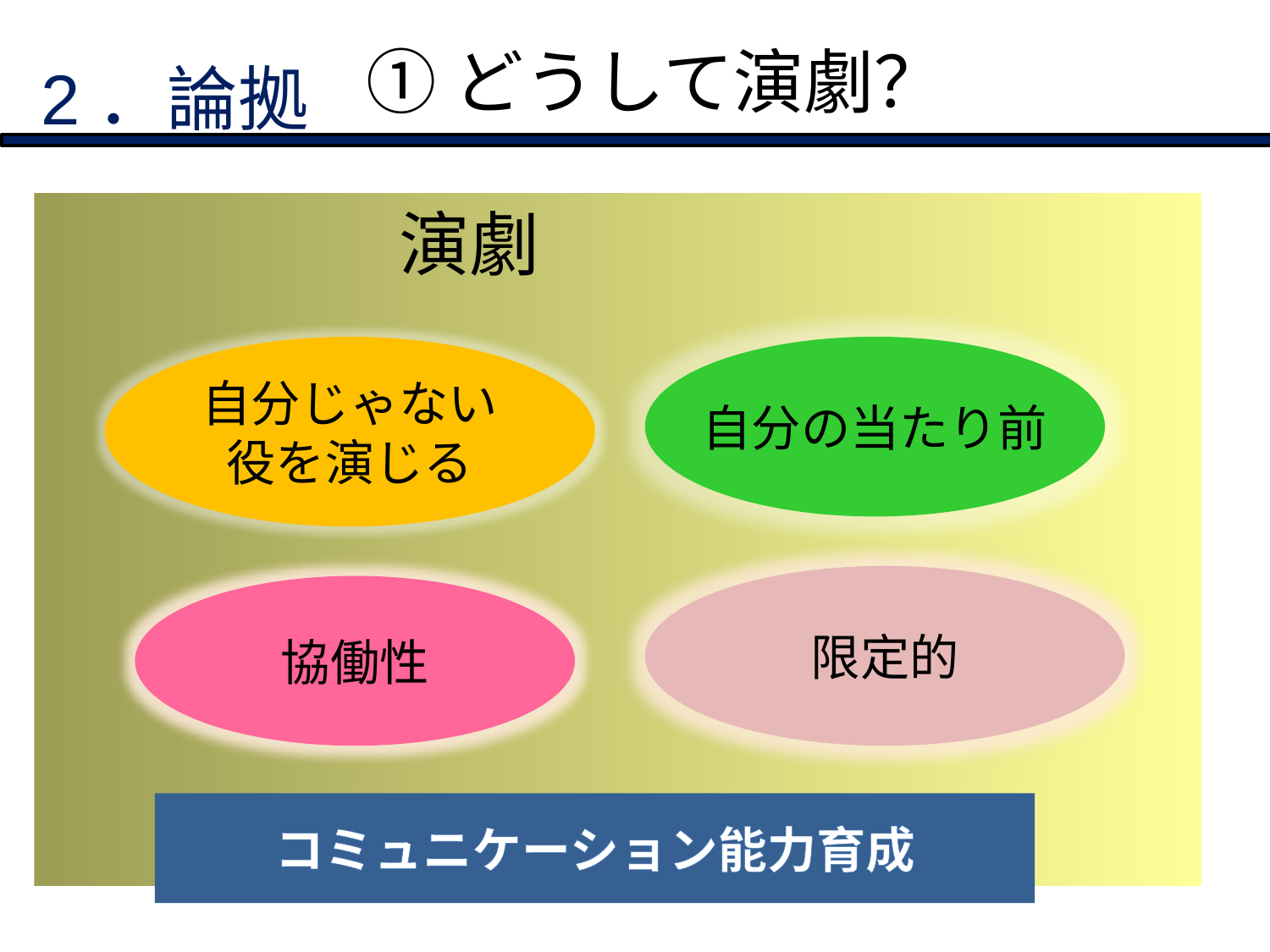

①どうして演劇？
2．論拠

演劇
自分じゃない
役を演じる
自分の当たり前
限定的
協働性
コミュニケーション能力育成